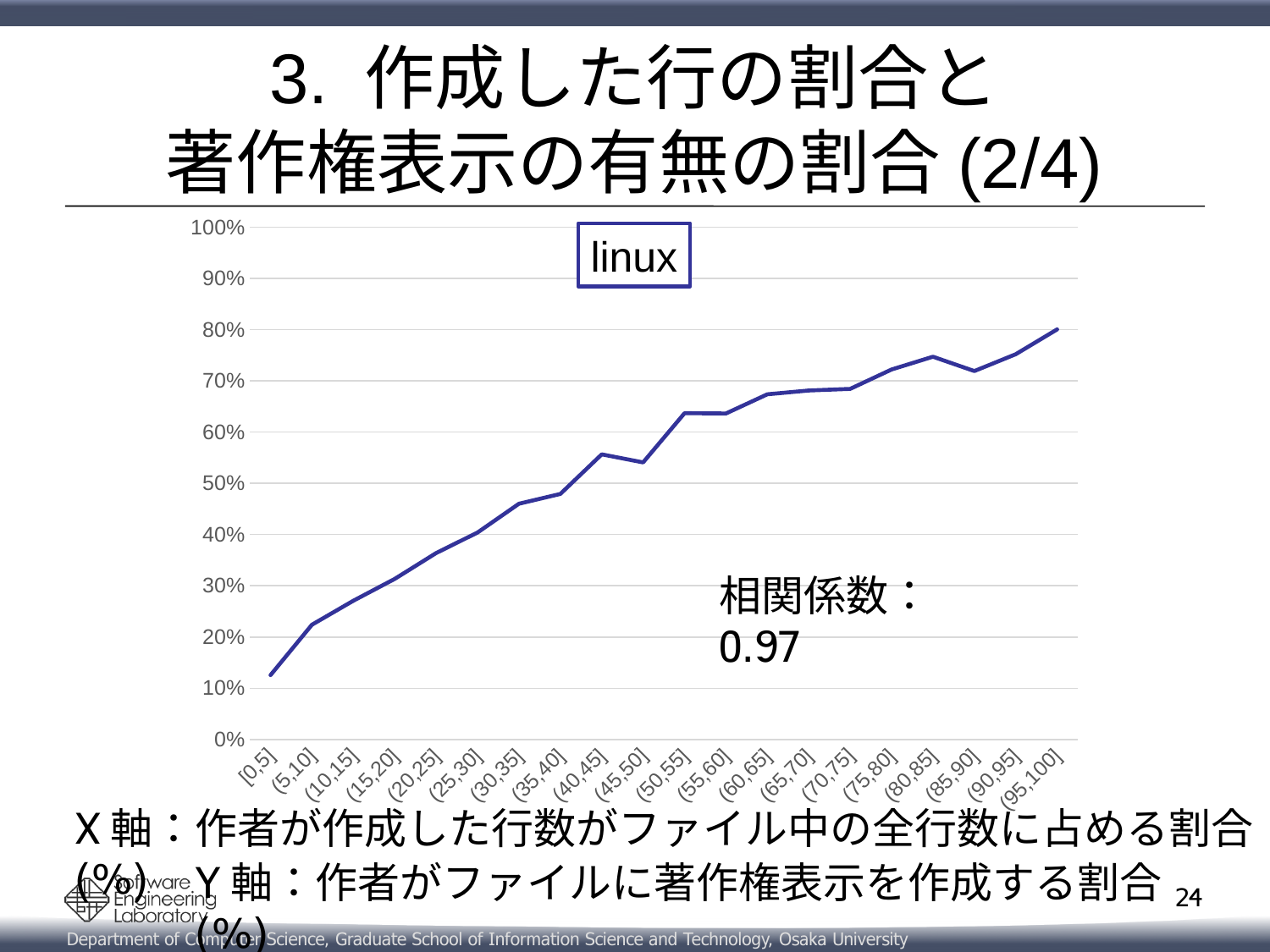

# 3. 作成した行の割合と 著作権表示の有無の割合(2/4)

### Chart

| Category | 系列 1 |
|---|---|
| [0,5] | 0.1256929968510223 |
| (5,10] | 0.22402629743998406 |
| (10,15] | 0.2708428246013667 |
| (15,20] | 0.31349282296650716 |
| (20,25] | 0.3638691322901849 |
| (25,30] | 0.4039984911354206 |
| (30,35] | 0.4603174603174603 |
| (35,40] | 0.4794447410571276 |
| (40,45] | 0.5566948130277443 |
| (45,50] | 0.5409738717339667 |
| (50,55] | 0.6370420624151968 |
| (55,60] | 0.6364812419146184 |
| (60,65] | 0.6739273927392739 |
| (65,70] | 0.6813317479191439 |
| (70,75] | 0.6845008273579702 |
| (75,80] | 0.7223021582733813 |
| (80,85] | 0.7473073736536868 |
| (85,90] | 0.7193087008343266 |
| (90,95] | 0.752172195892575 |
| (95,100] | 0.8006982483597183 |
linux
相関係数：0.97
X軸：作者が作成した行数がファイル中の全行数に占める割合(%)
Y軸：作者がファイルに著作権表示を作成する割合(%)
24